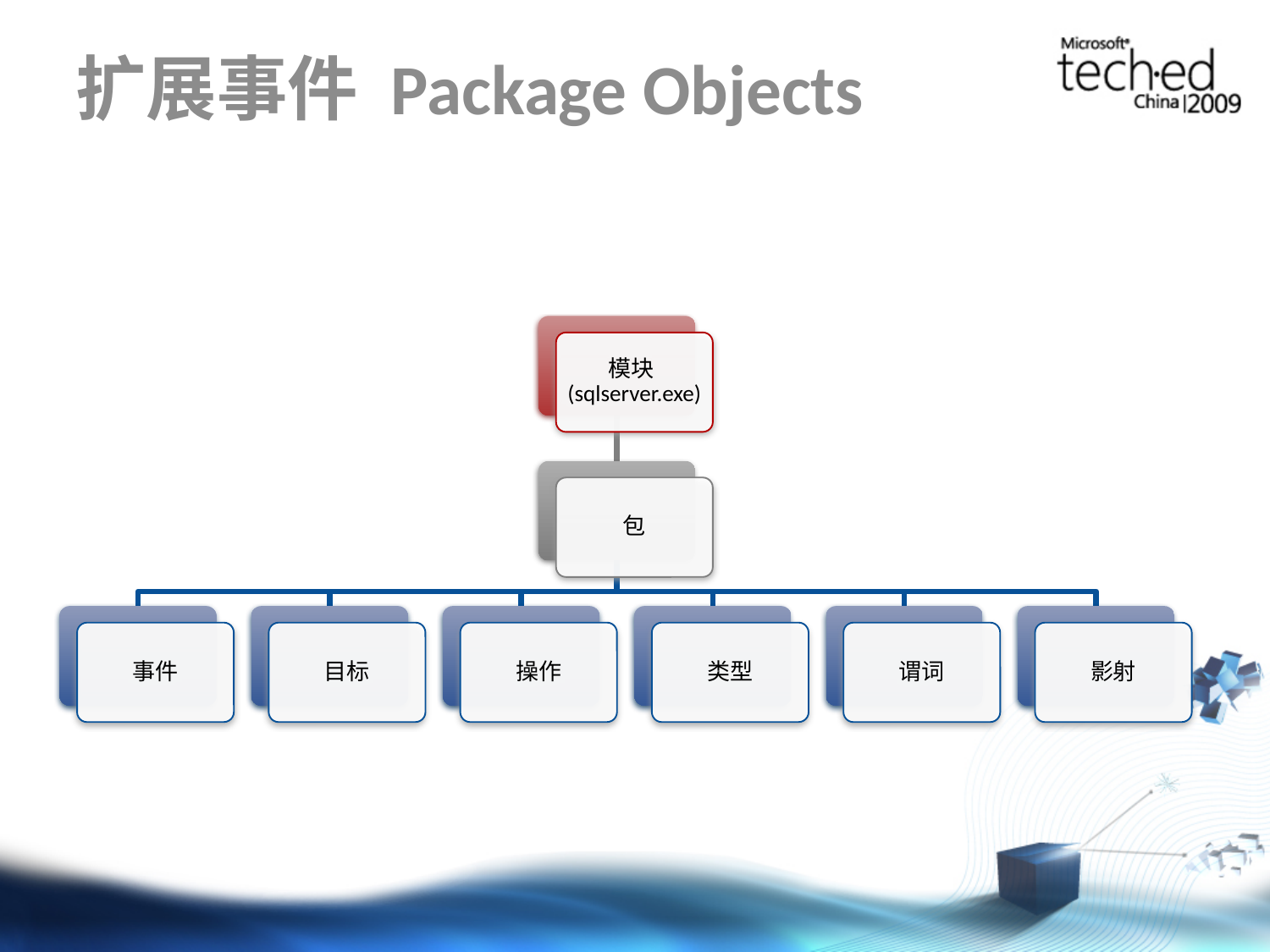

# 扩展事件 Package Objects
模块(sqlserver.exe)
包
事件
目标
操作
类型
谓词
影射